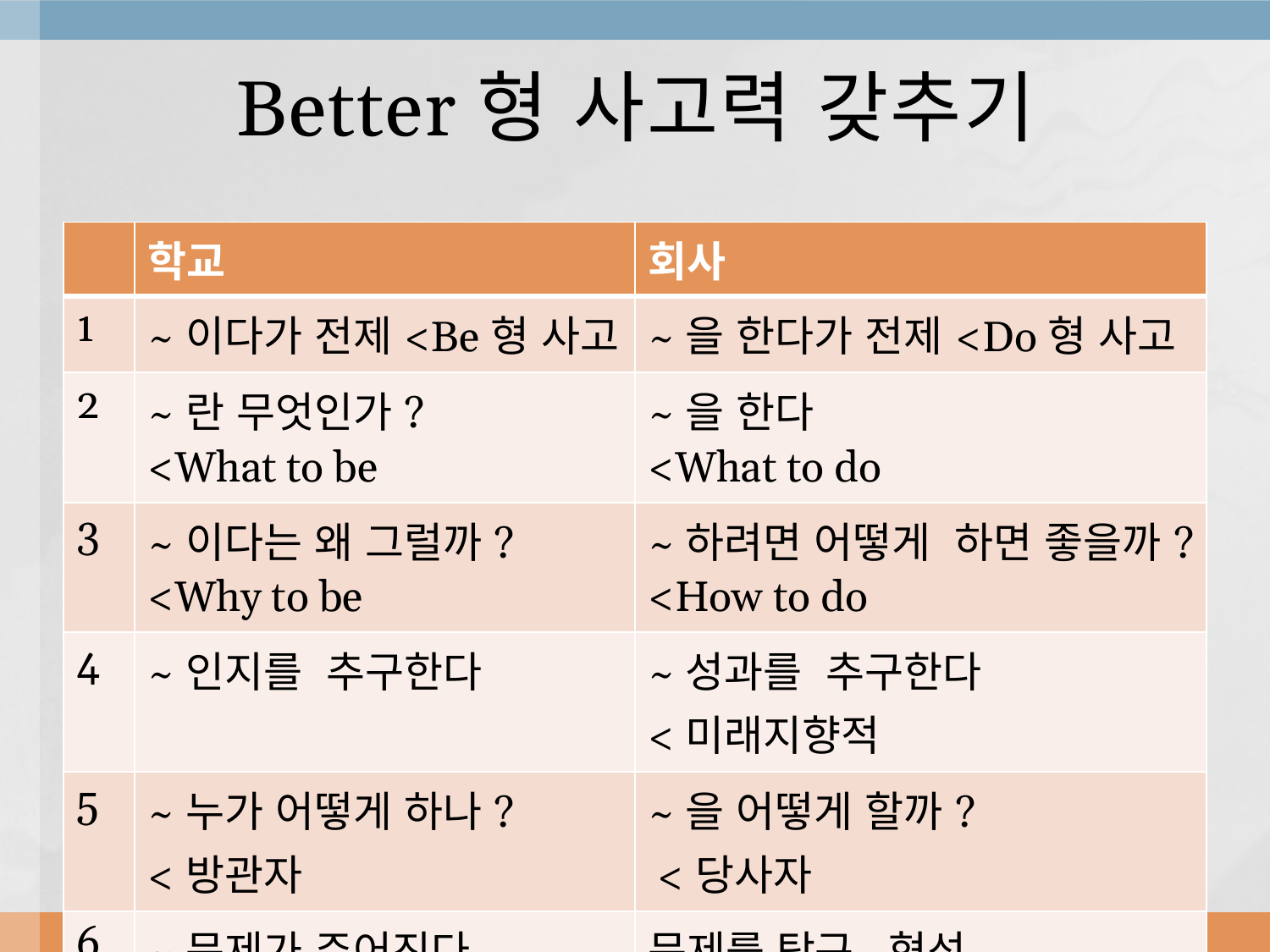

# Better형 사고력 갖추기
|  | 학교 | 회사 |
| --- | --- | --- |
| 1 | ~이다가 전제<Be형 사고 | ~을 한다가 전제<Do형 사고 |
| 2 | ~란 무엇인가? <What to be | ~을 한다 <What to do |
| 3 | ~이다는 왜 그럴까? <Why to be | ~하려면 어떻게 하면 좋을까? <How to do |
| 4 | ~인지를 추구한다 | ~성과를 추구한다 <미래지향적 |
| 5 | ~누가 어떻게 하나? <방관자 | ~을 어떻게 할까? <당사자 |
| 6 | ~문제가 주어진다 | 문제를 탐구,형성,발전시킨다 |